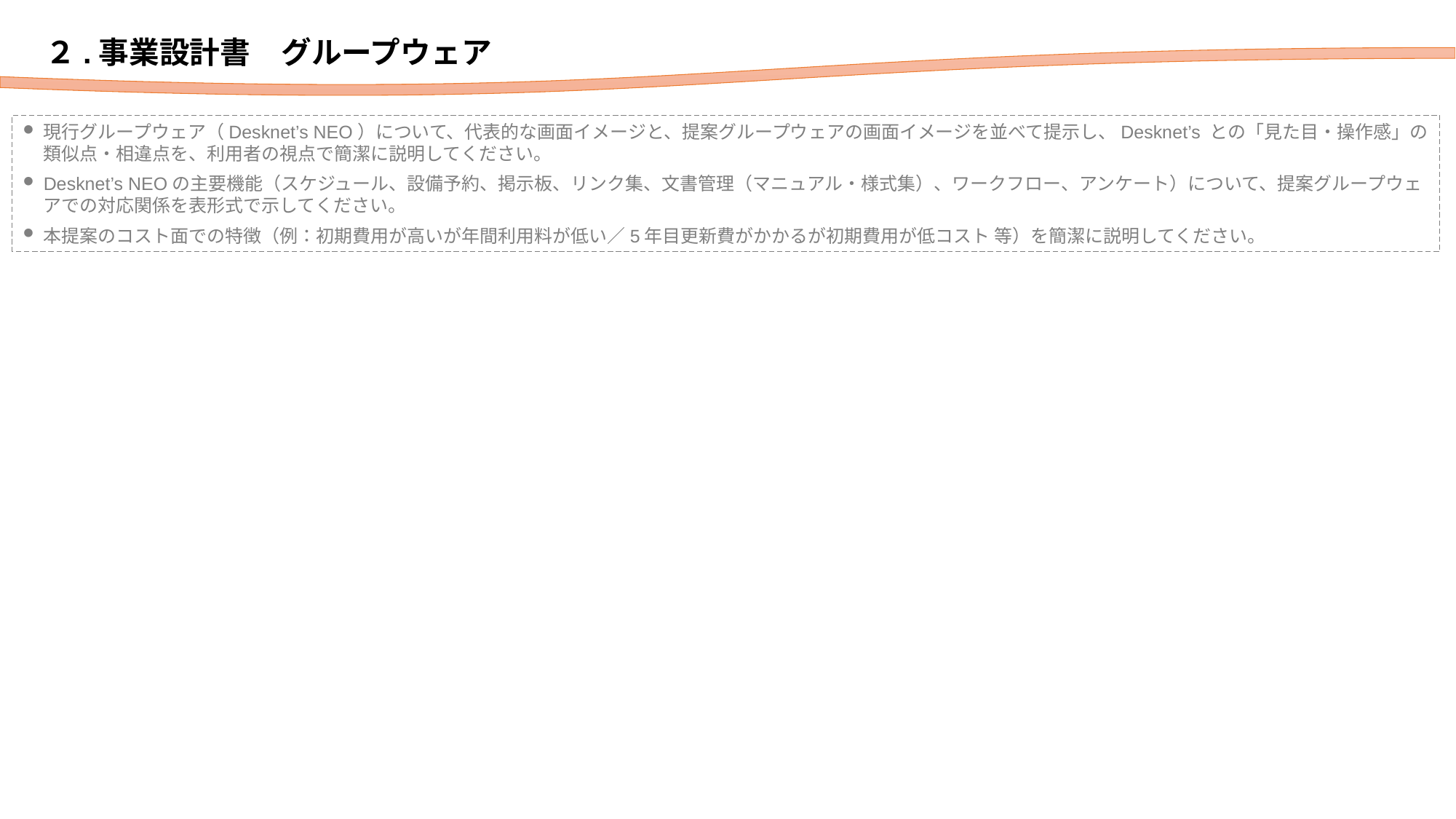

２.事業設計書　グループウェア

現行グループウェア（Desknet’s NEO）について、代表的な画面イメージと、提案グループウェアの画面イメージを並べて提示し、Desknet’s との「見た目・操作感」の類似点・相違点を、利用者の視点で簡潔に説明してください。
Desknet’s NEOの主要機能（スケジュール、設備予約、掲示板、リンク集、文書管理（マニュアル・様式集）、ワークフロー、アンケート）について、提案グループウェアでの対応関係を表形式で示してください。
本提案のコスト面での特徴（例：初期費用が高いが年間利用料が低い／5年目更新費がかかるが初期費用が低コスト 等）を簡潔に説明してください。